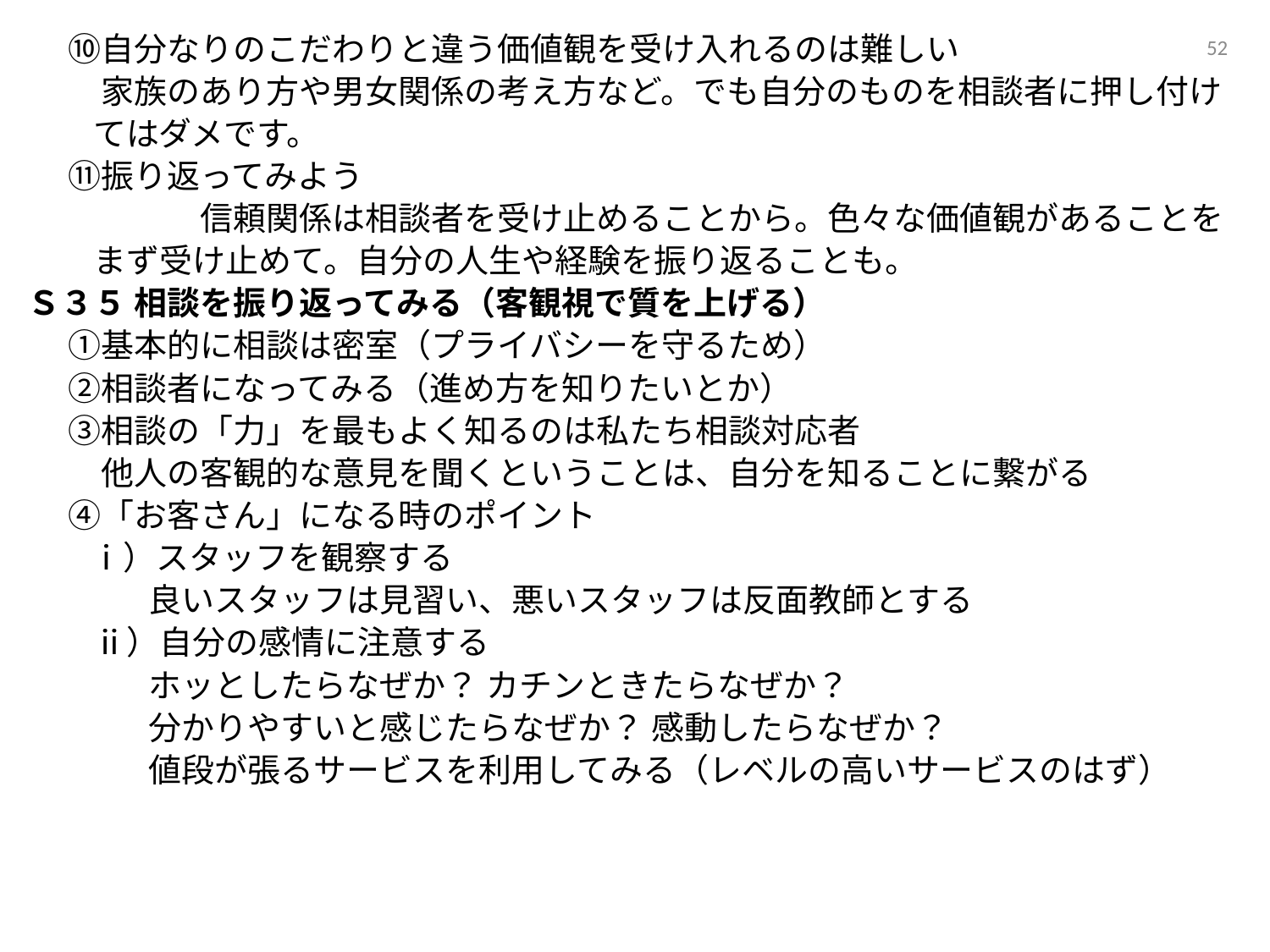

52
　 ⑩自分なりのこだわりと違う価値観を受け入れるのは難しい
　　 家族のあり方や男女関係の考え方など。でも自分のものを相談者に押し付け
　　てはダメです。
　 ⑪振り返ってみよう
　　　 　　信頼関係は相談者を受け止めることから。色々な価値観があることを
　　まず受け止めて。自分の人生や経験を振り返ることも。
Ｓ３５ 相談を振り返ってみる（客観視で質を上げる）
　 ①基本的に相談は密室（プライバシーを守るため）
　 ②相談者になってみる（進め方を知りたいとか）
　 ③相談の「力」を最もよく知るのは私たち相談対応者
　　 他人の客観的な意見を聞くということは、自分を知ることに繋がる
　 ④「お客さん」になる時のポイント
　    ⅰ）スタッフを観察する
　　　   良いスタッフは見習い、悪いスタッフは反面教師とする
　　ⅱ）自分の感情に注意する
　　　   ホッとしたらなぜか？ カチンときたらなぜか？
　　　   分かりやすいと感じたらなぜか？ 感動したらなぜか？
　　　   値段が張るサービスを利用してみる（レベルの高いサービスのはず）